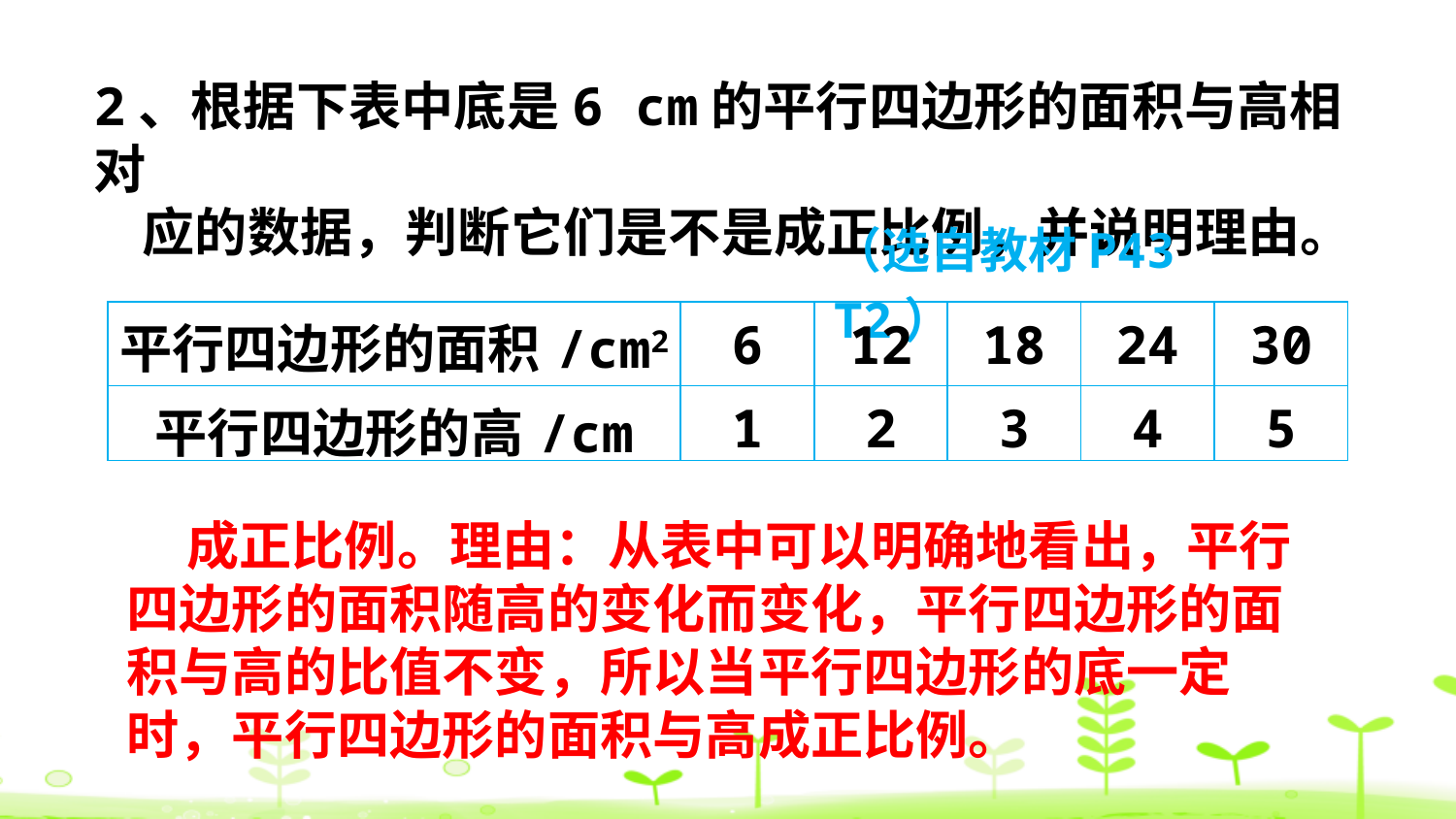

2、根据下表中底是6 cm的平行四边形的面积与高相对
   应的数据，判断它们是不是成正比例，并说明理由。
（选自教材P43 T2）
| 平行四边形的面积/cm2 | 6 | 12 | 18 | 24 | 30 |
| --- | --- | --- | --- | --- | --- |
| 平行四边形的高/cm | 1 | 2 | 3 | 4 | 5 |
    成正比例。理由：从表中可以明确地看出，平行四边形的面积随高的变化而变化，平行四边形的面积与高的比值不变，所以当平行四边形的底一定时，平行四边形的面积与高成正比例。